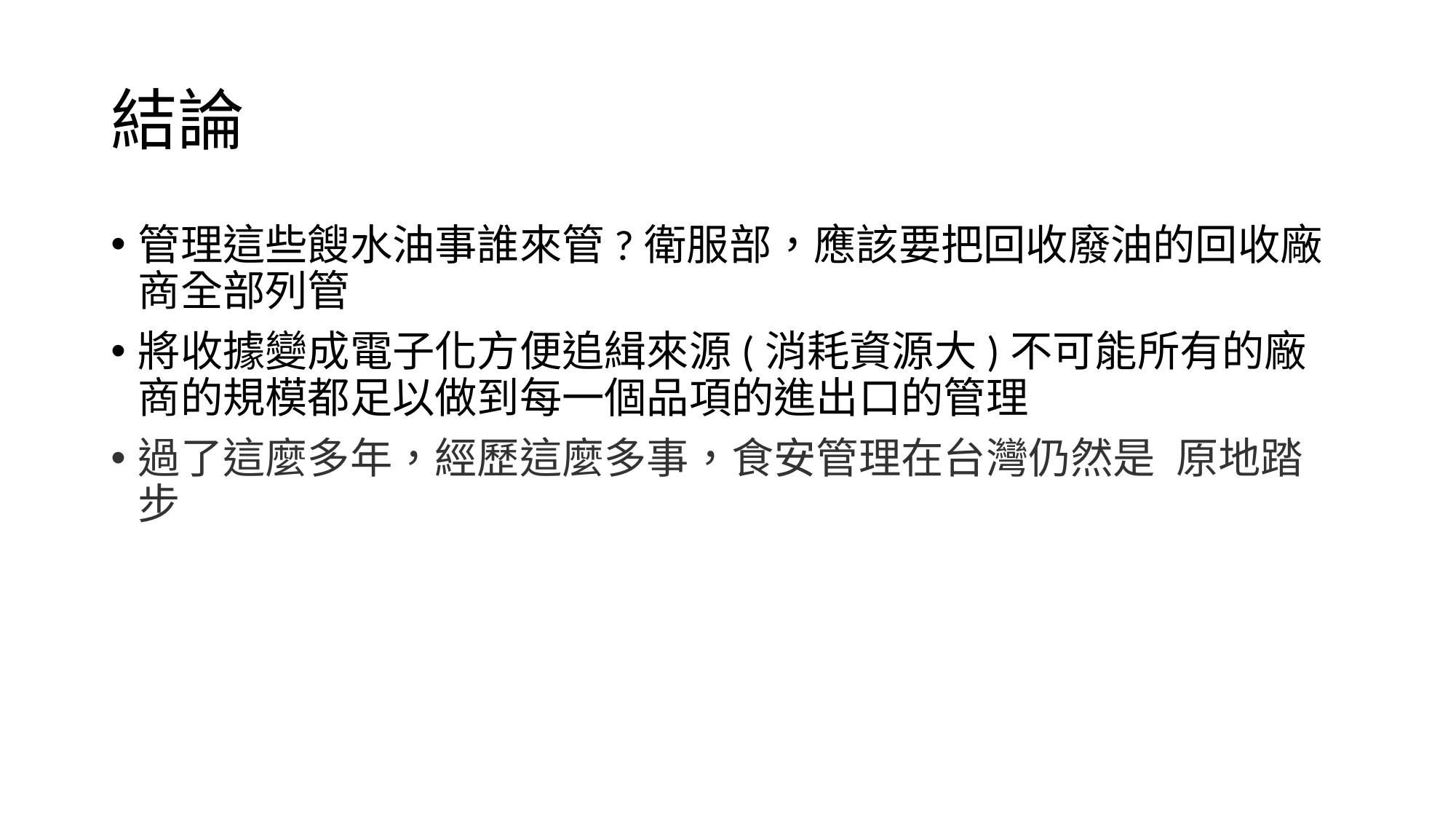

# 結論
管理這些餿水油事誰來管?衛服部，應該要把回收廢油的回收廠商全部列管
將收據變成電子化方便追緝來源(消耗資源大)不可能所有的廠商的規模都足以做到每一個品項的進出口的管理
過了這麼多年，經歷這麼多事，食安管理在台灣仍然是­原地踏步